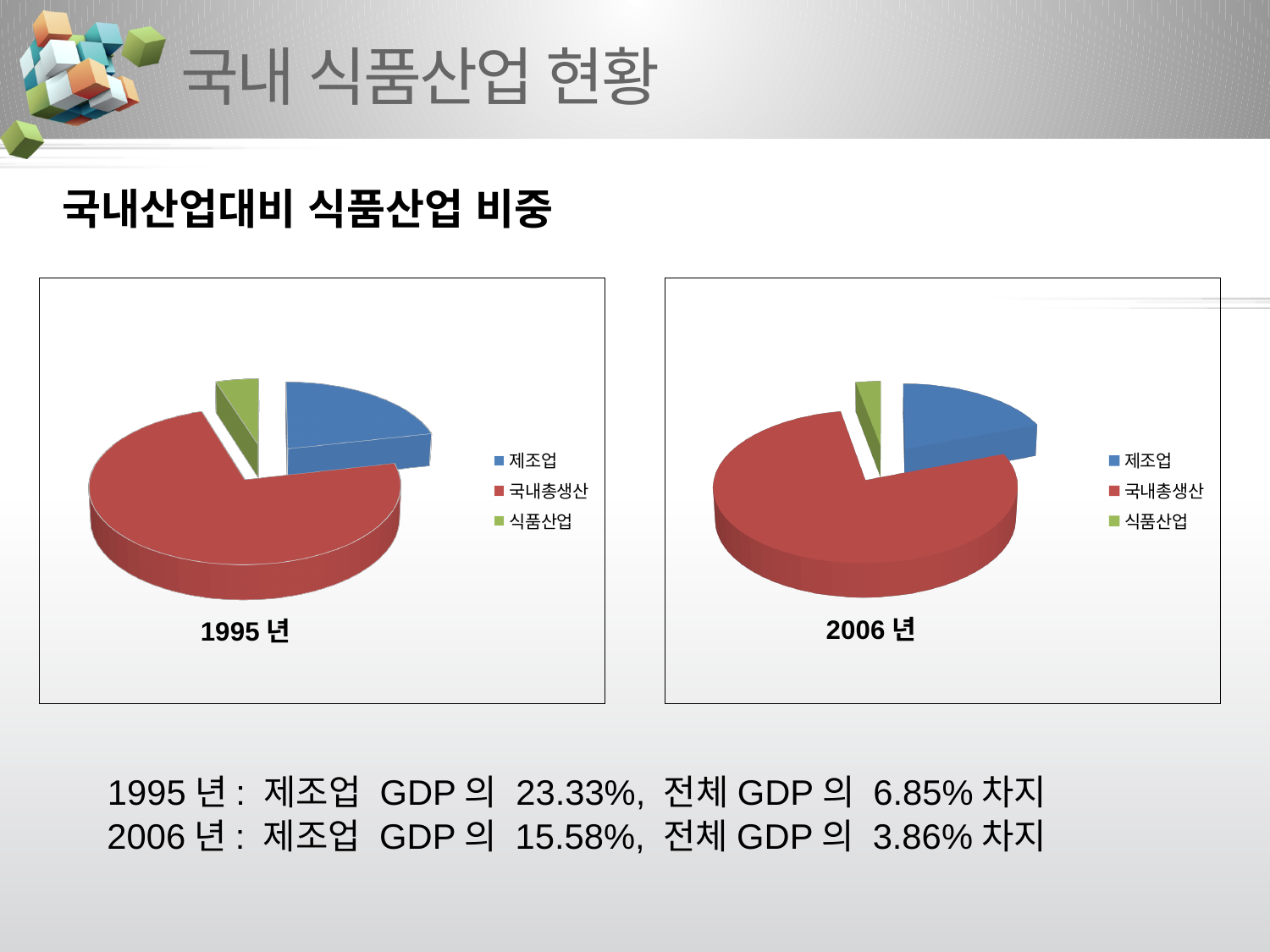

# 국내 식품산업 현황
 국내산업대비 식품산업 비중

[unsupported chart]

[unsupported chart]

2006년
1995년
1995년: 제조업 GDP의 23.33%, 전체GDP의 6.85%차지
2006년: 제조업 GDP의 15.58%, 전체GDP의 3.86%차지